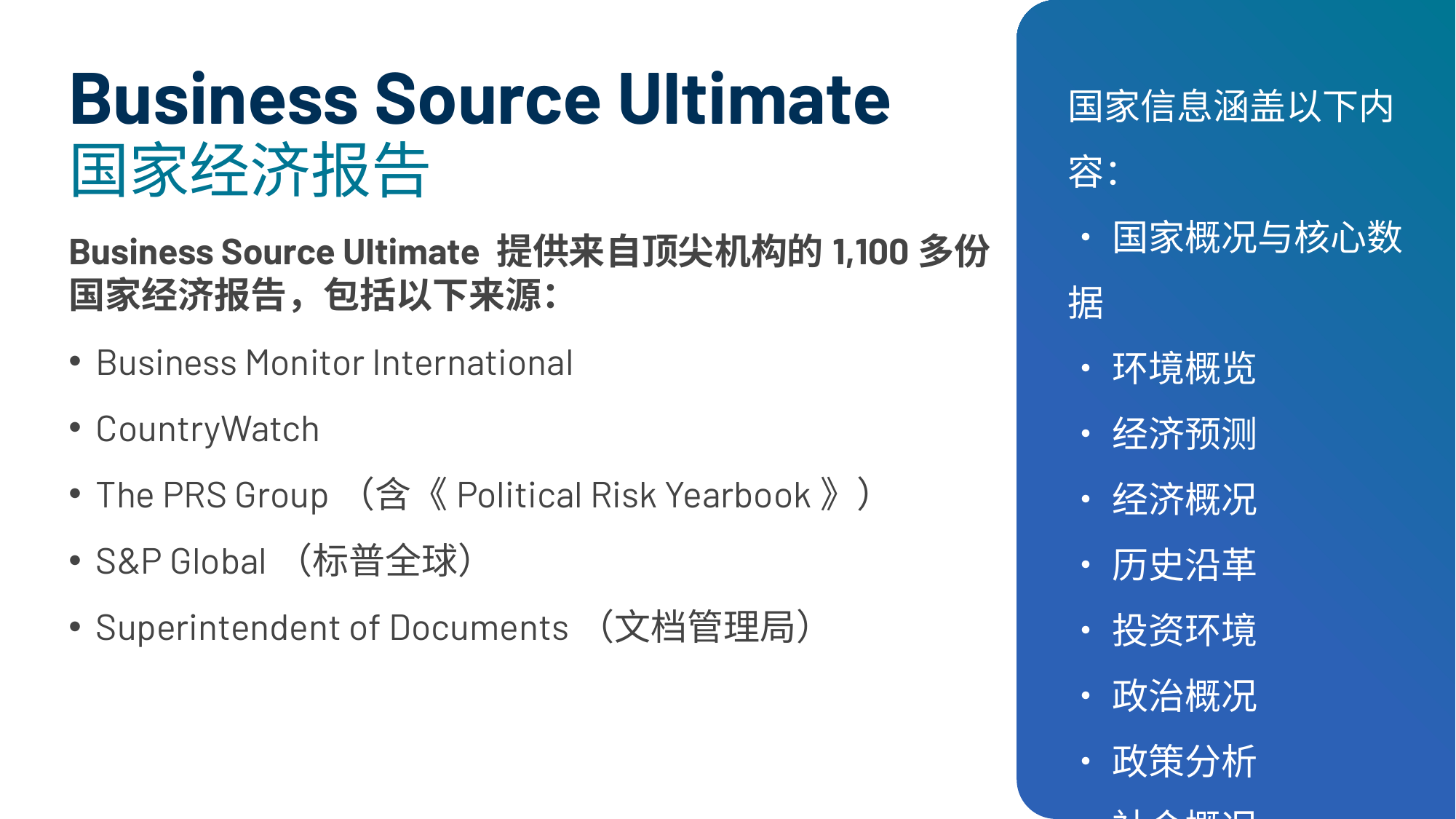

# Business Source Ultimate 国家经济报告
国家信息涵盖以下内容：
• 国家概况与核心数据
• 环境概览
• 经济预测
• 经济概况
• 历史沿革
• 投资环境
• 政治概况
• 政策分析
• 社会概况

Business Source Ultimate 提供来自顶尖机构的1,100多份国家经济报告，包括以下来源：
Business Monitor International
CountryWatch
The PRS Group（含《Political Risk Yearbook》）
S&P Global（标普全球）
Superintendent of Documents（文档管理局）